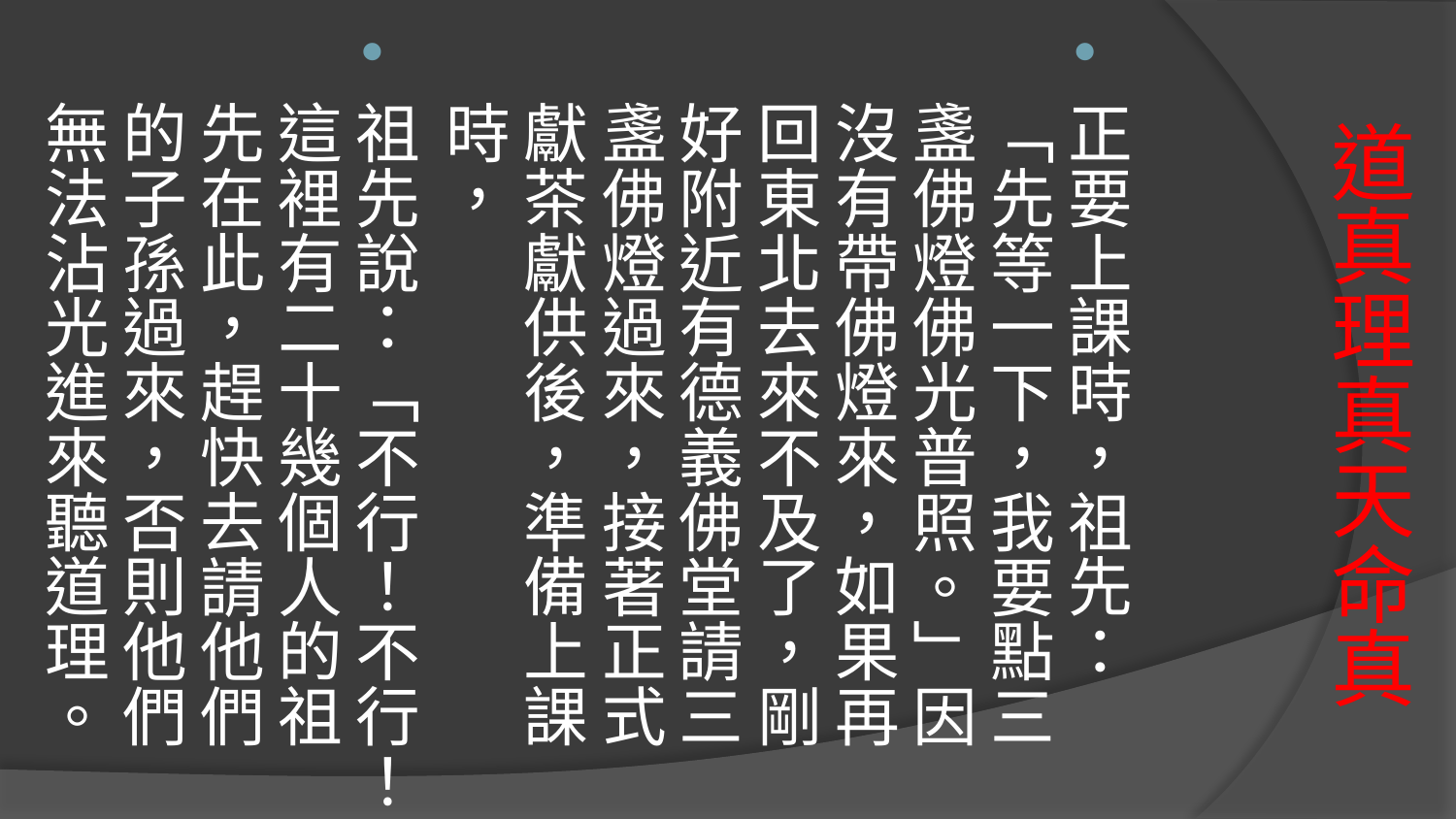

正要上課時，祖先：「先等一下，我要點三盞佛燈佛光普照。」因沒有帶佛燈來，如果再回東北去來不及了，剛好附近有德義佛堂請三盞佛燈過來，接著正式獻茶獻供後，準備上課時，
祖先說：「不行！不行！這裡有二十幾個人的祖先在此，趕快去請他們的子孫過來，否則他們無法沾光進來聽道理。
# 道真理真天命真